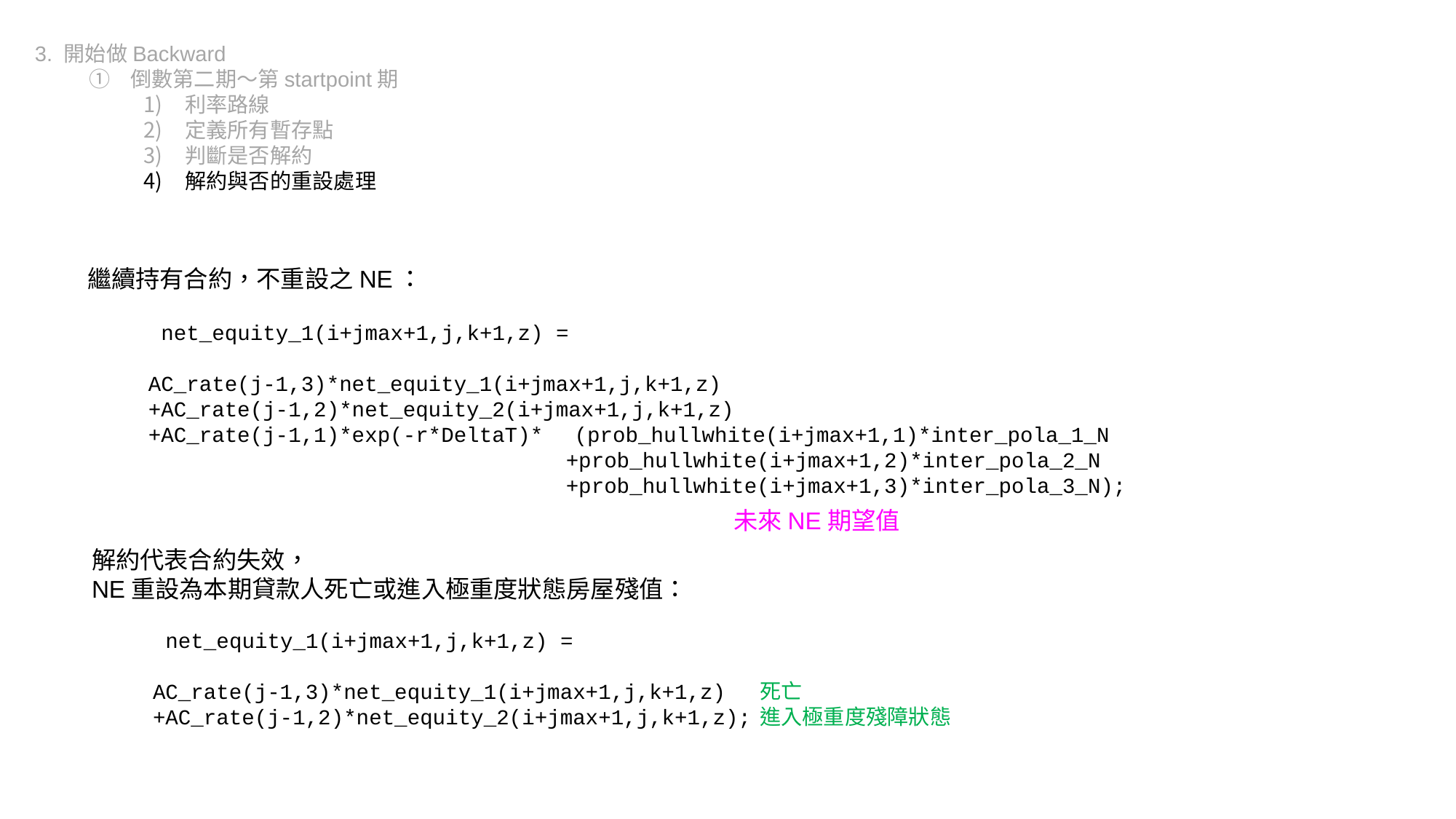

3. 開始做Backward
倒數第二期～第startpoint期
利率路線
定義所有暫存點
判斷是否解約
解約與否的重設處理
繼續持有合約，不重設之NE：
 net_equity_1(i+jmax+1,j,k+1,z) =

AC_rate(j-1,3)*net_equity_1(i+jmax+1,j,k+1,z)
+AC_rate(j-1,2)*net_equity_2(i+jmax+1,j,k+1,z)
+AC_rate(j-1,1)*exp(-r*DeltaT)*　(prob_hullwhite(i+jmax+1,1)*inter_pola_1_N
			　　　　+prob_hullwhite(i+jmax+1,2)*inter_pola_2_N
			　　　　+prob_hullwhite(i+jmax+1,3)*inter_pola_3_N);
未來NE期望值
解約代表合約失效，
NE重設為本期貸款人死亡或進入極重度狀態房屋殘值：
 net_equity_1(i+jmax+1,j,k+1,z) =

AC_rate(j-1,3)*net_equity_1(i+jmax+1,j,k+1,z)
+AC_rate(j-1,2)*net_equity_2(i+jmax+1,j,k+1,z);
死亡
進入極重度殘障狀態